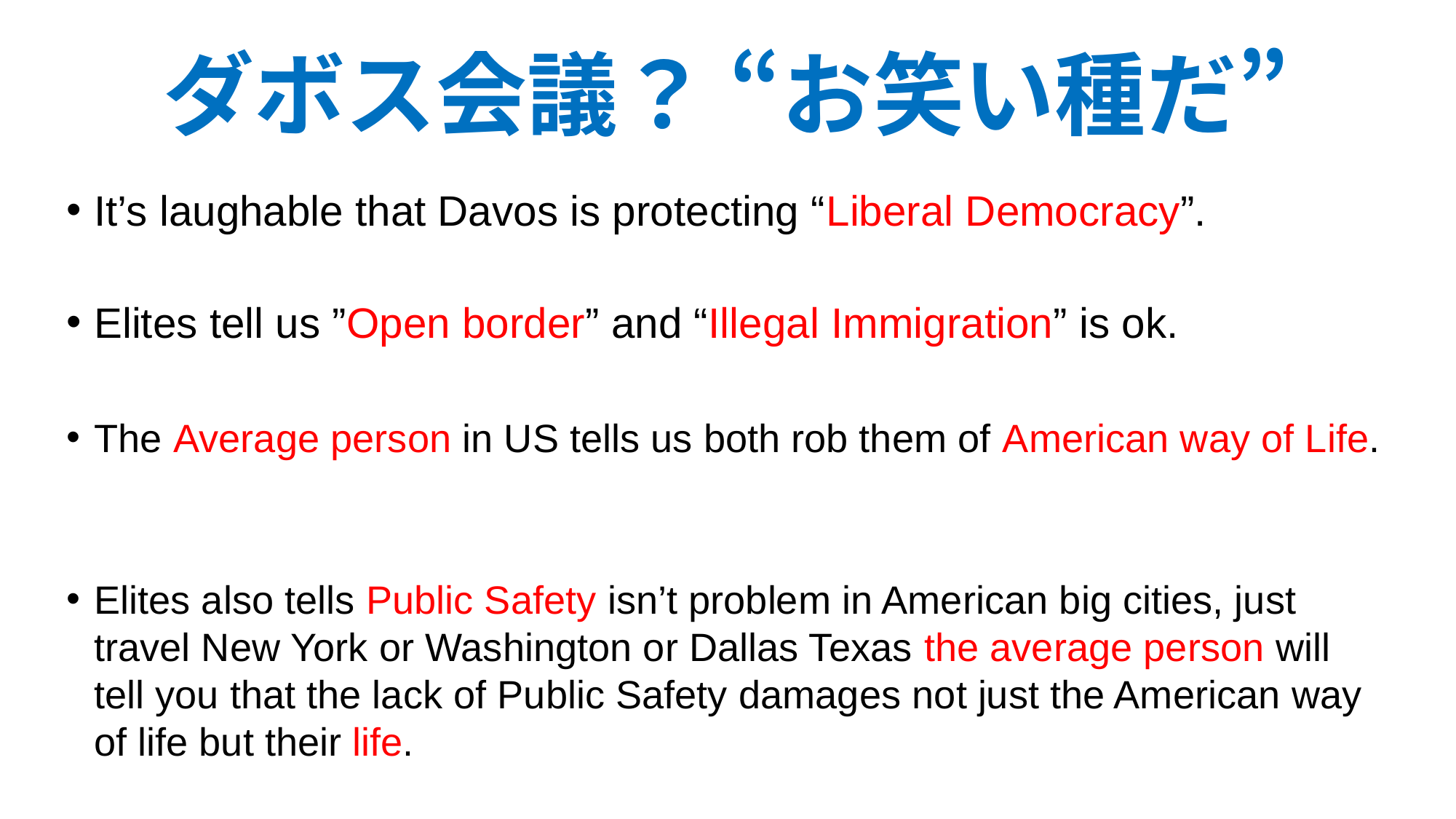

ダボス会議？ “お笑い種だ”
It’s laughable that Davos is protecting “Liberal Democracy”.
Elites tell us ”Open border” and “Illegal Immigration” is ok.
The Average person in US tells us both rob them of American way of Life.
Elites also tells Public Safety isn’t problem in American big cities, just travel New York or Washington or Dallas Texas the average person will tell you that the lack of Public Safety damages not just the American way of life but their life.